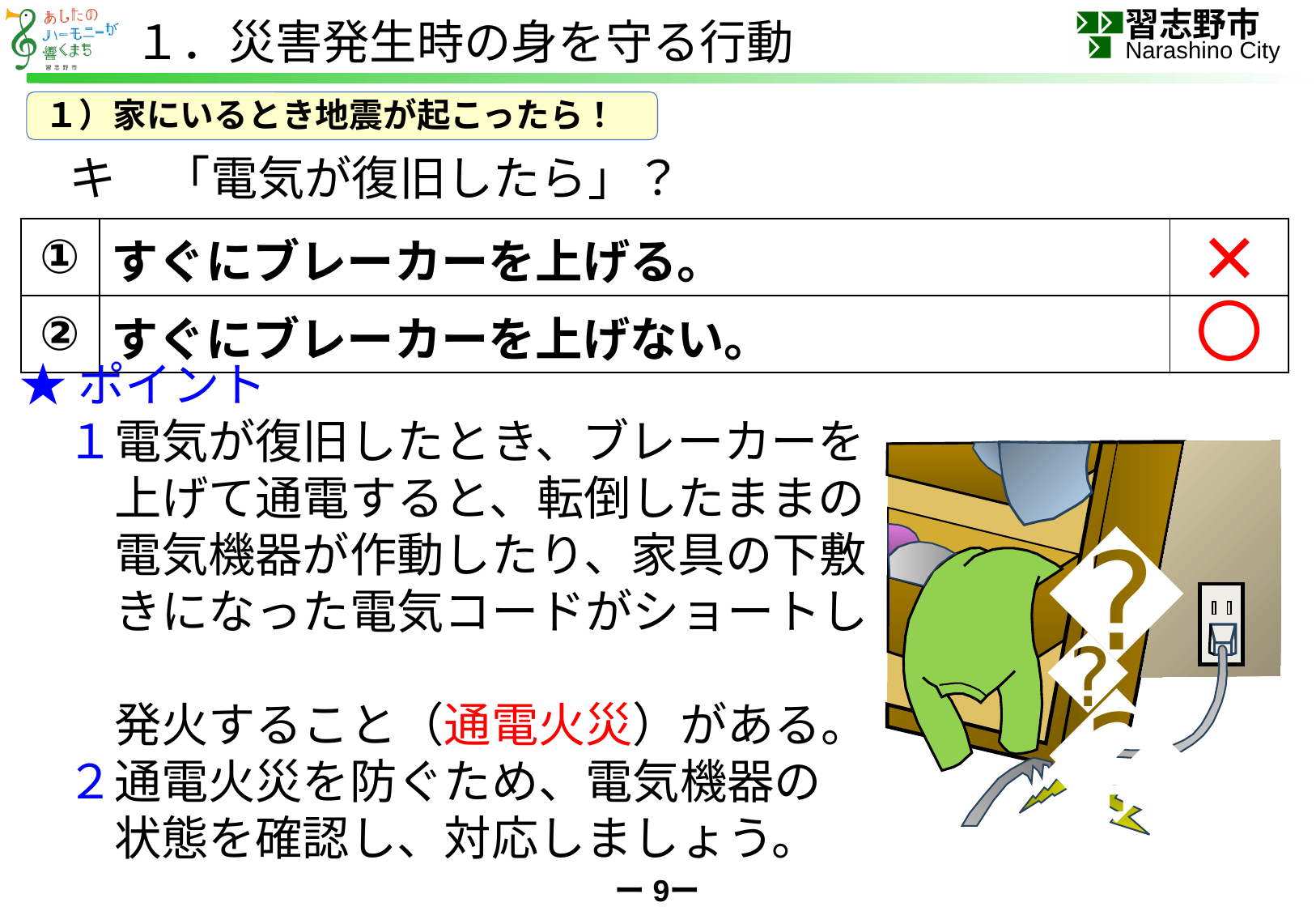

１．災害発生時の身を守る行動
１）家にいるとき地震が起こったら！
　キ　「電気が復旧したら」？
| ① | すぐにブレーカーを上げる。 |  |
| --- | --- | --- |
| ② | すぐにブレーカーを上げない。 |  |
×
〇
★ポイント
　１電気が復旧したとき、ブレーカーを
　　上げて通電すると、転倒したままの
　　電気機器が作動したり、家具の下敷
　　きになった電気コードがショートし
　　発火すること（通電火災）がある。
　２通電火災を防ぐため、電気機器の
　　状態を確認し、対応しましょう。

🔥
🔥
ー9ー